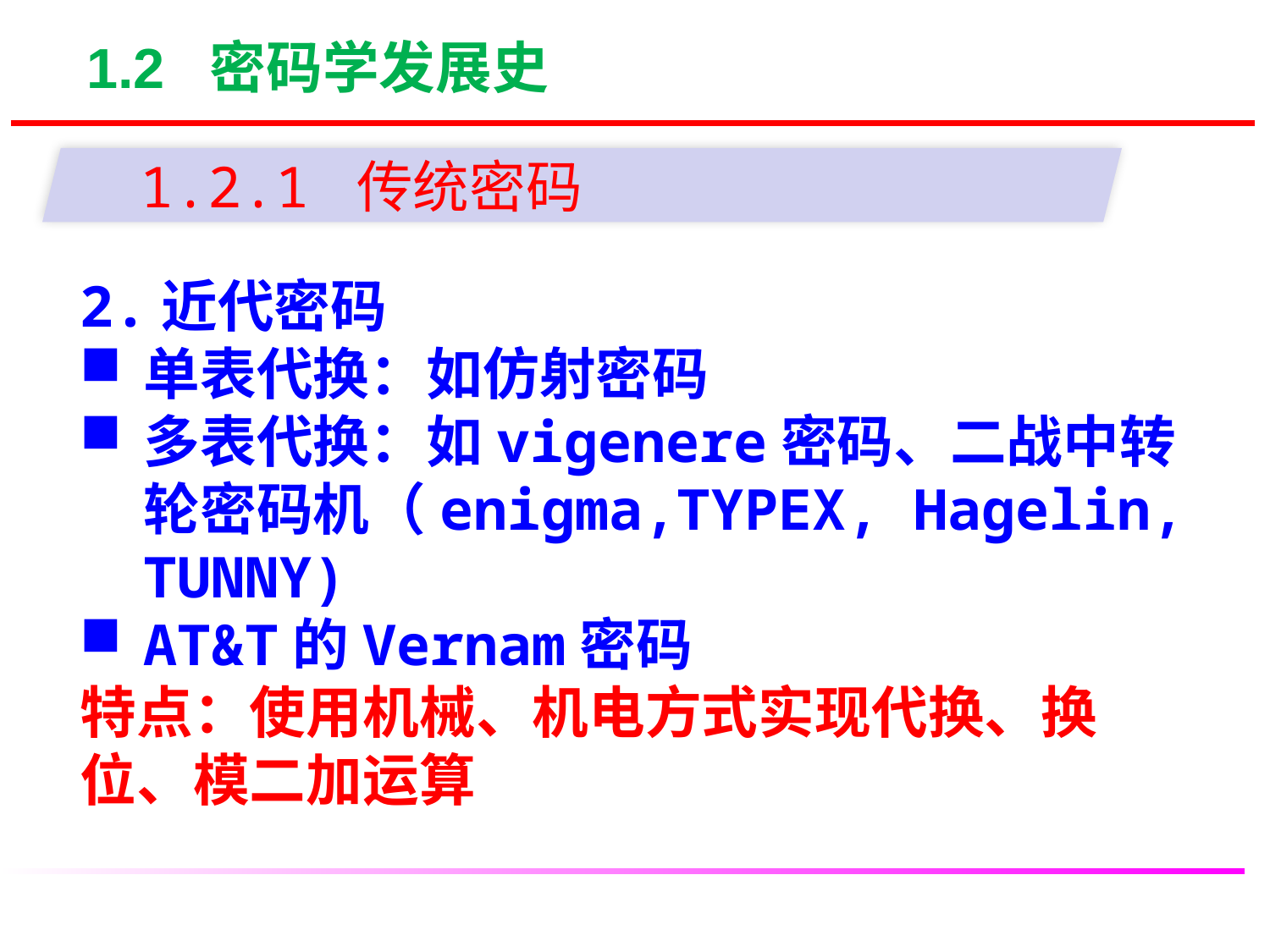

1.2  密码学发展史
1.2.1 传统密码
2.近代密码
单表代换：如仿射密码
多表代换：如vigenere密码、二战中转轮密码机（enigma,TYPEX, Hagelin, TUNNY)
AT&T的Vernam密码
特点：使用机械、机电方式实现代换、换位、模二加运算